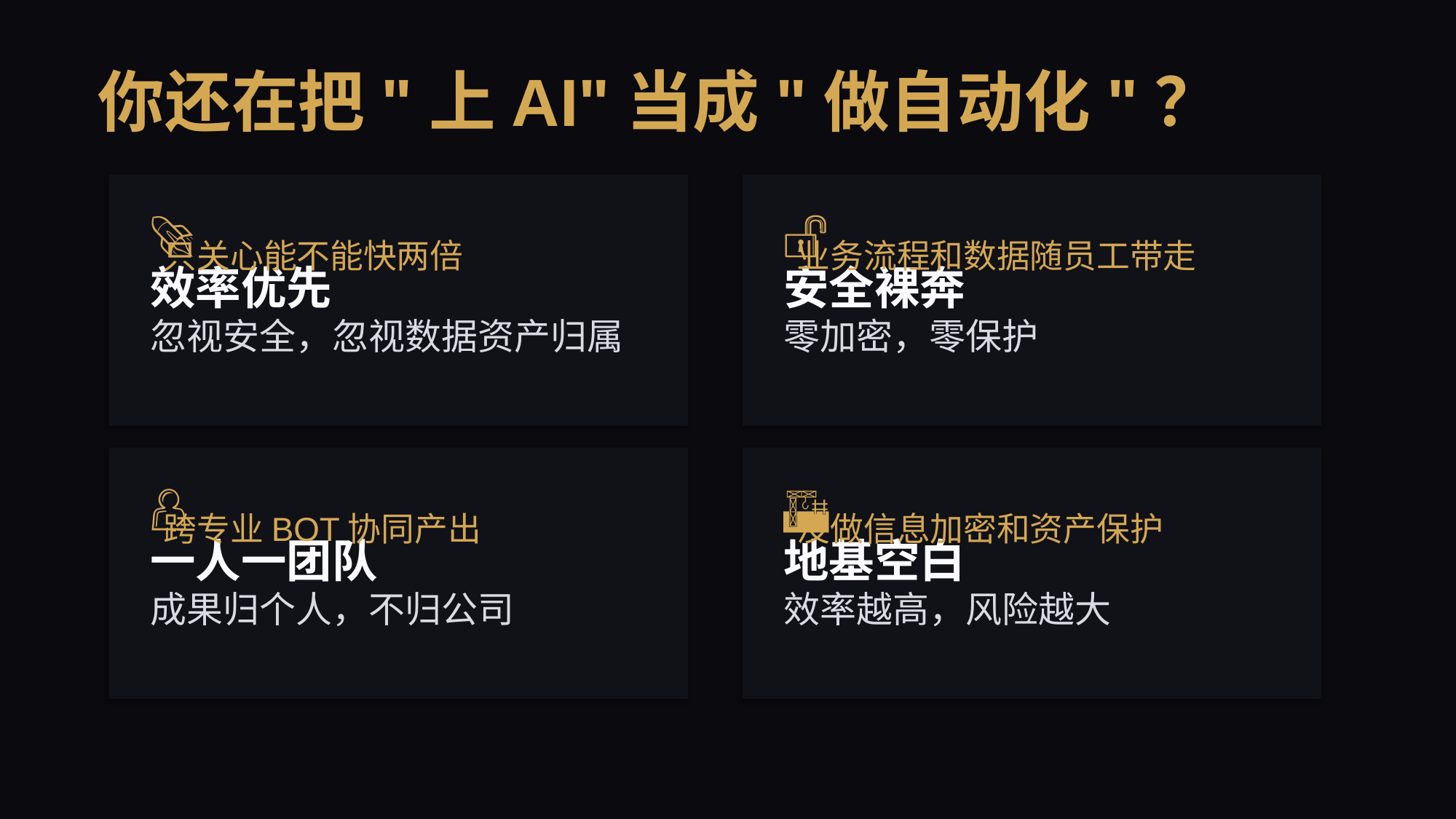

你还在把"上AI"当成"做自动化"？

🚀
🔓
只关心能不能快两倍
业务流程和数据随员工带走
效率优先
安全裸奔
忽视安全，忽视数据资产归属
零加密，零保护

👤
🏗️
跨专业BOT协同产出
没做信息加密和资产保护
一人一团队
地基空白
成果归个人，不归公司
效率越高，风险越大